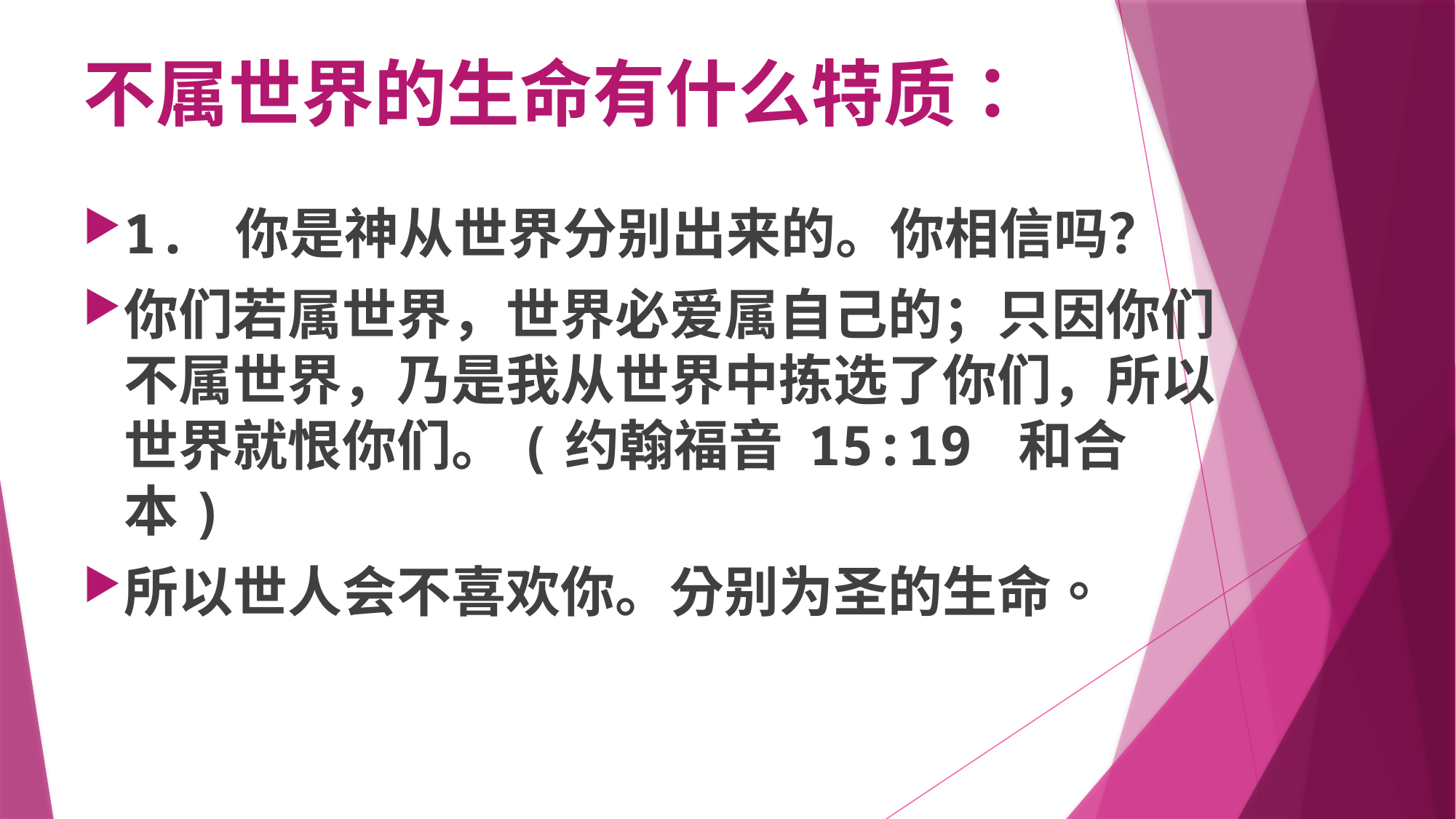

# 不属世界的生命有什么特质：
1. 你是神从世界分别出来的。你相信吗？
你们若属世界，世界必爱属自己的；只因你们不属世界，乃是我从世界中拣选了你们，所以世界就恨你们。(约翰福音 15:19 和合本)
所以世人会不喜欢你。分别为圣的生命。